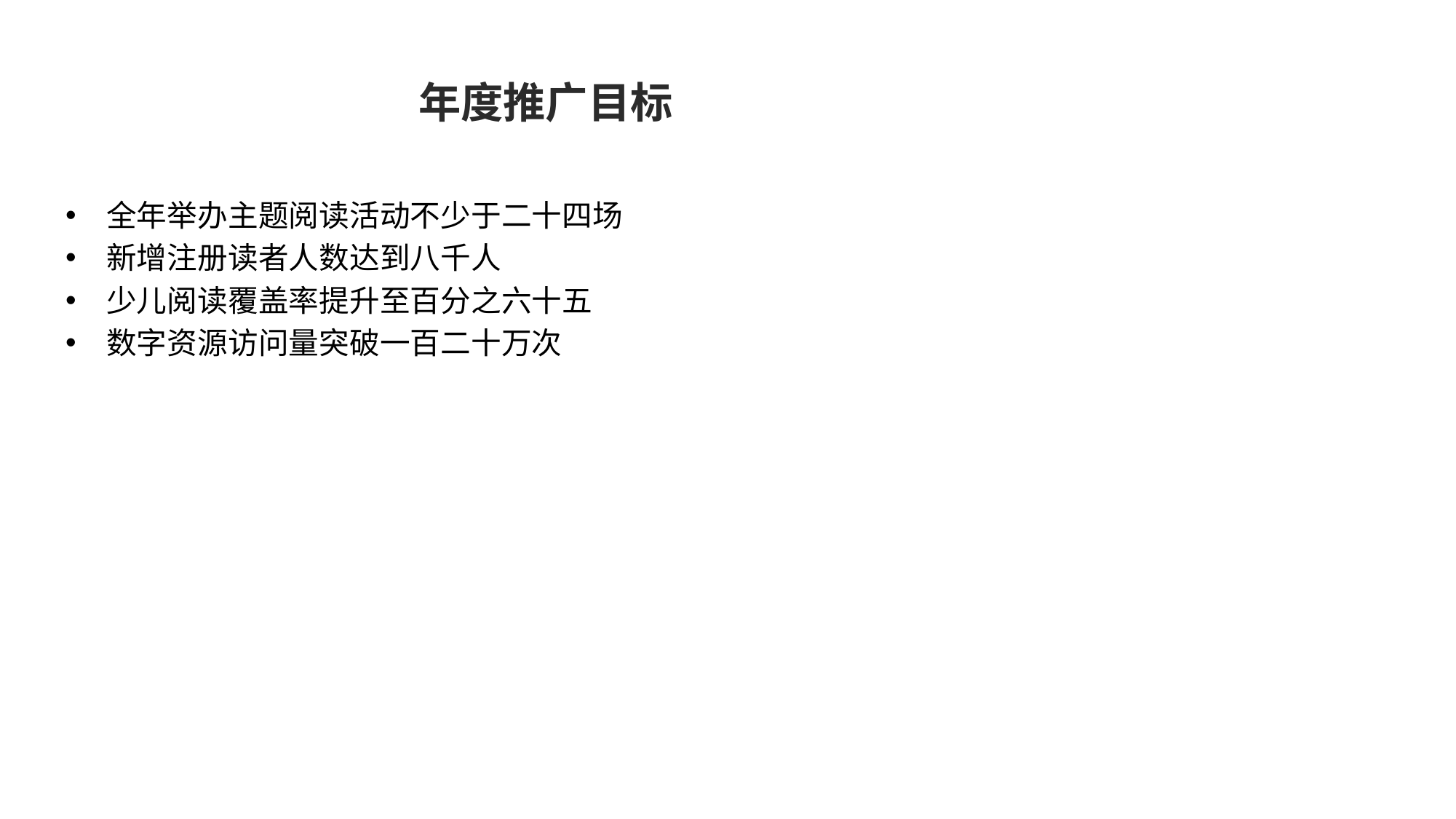

# 年度推广目标
全年举办主题阅读活动不少于二十四场
新增注册读者人数达到八千人
少儿阅读覆盖率提升至百分之六十五
数字资源访问量突破一百二十万次